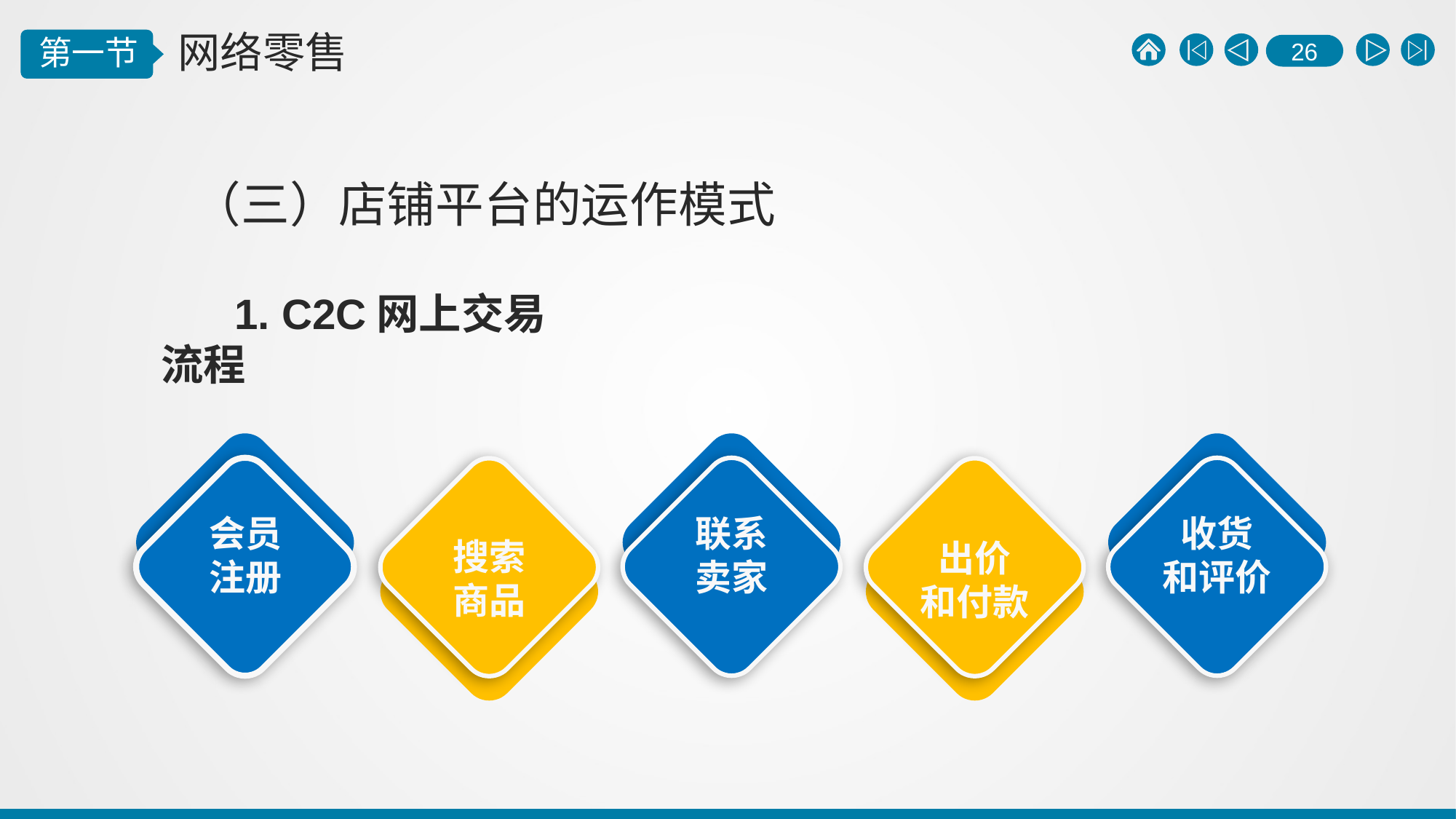

（三）店铺平台的运作模式
1. C2C网上交易流程

会员
注册

联系
卖家

收货
和评价

搜索
商品

出价
和付款